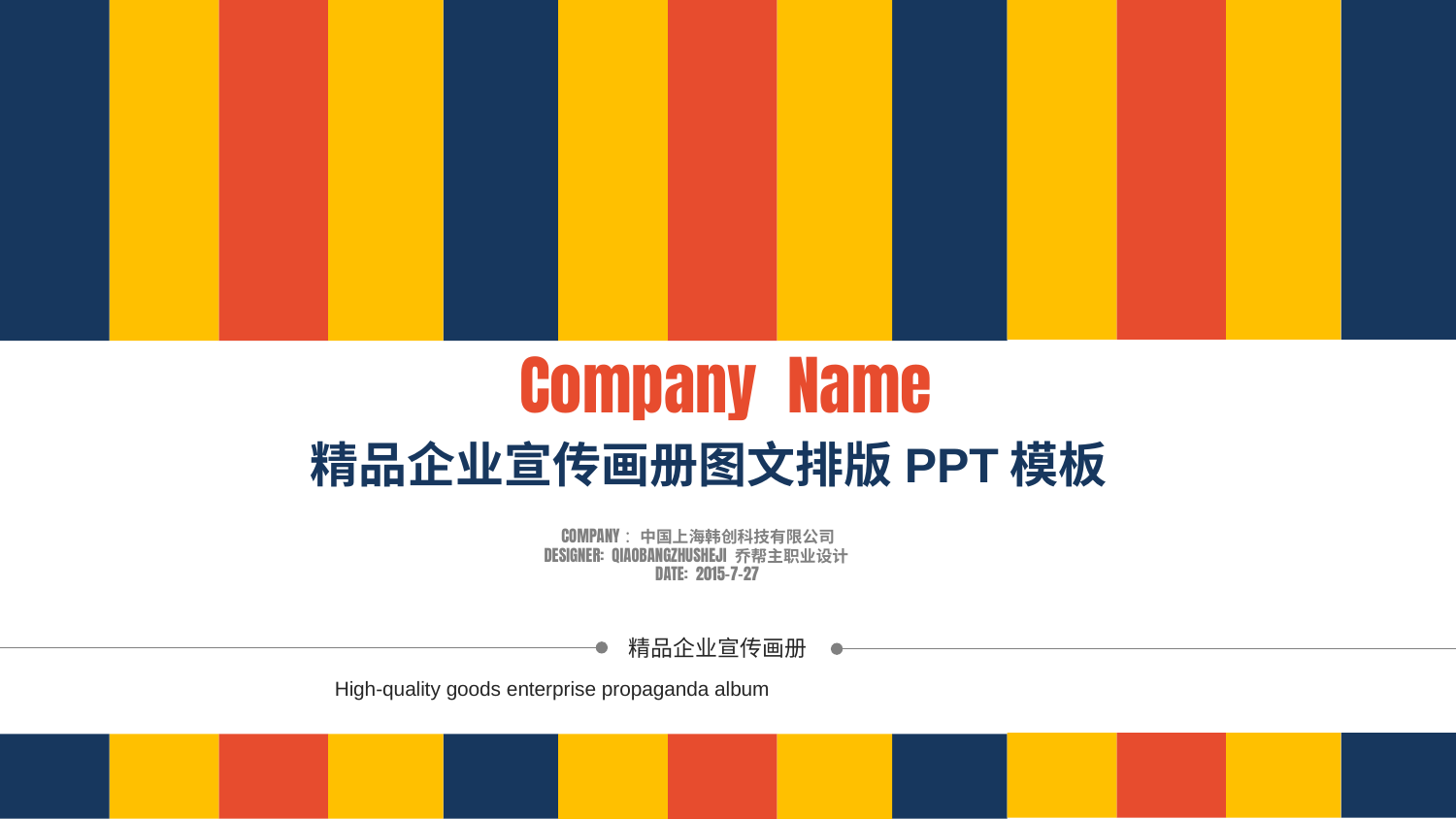

Company  Name
精品企业宣传画册图文排版PPT模板
COMPANY：中国上海韩创科技有限公司
DESIGNER:  QIAOBANGZHUSHEJI 乔帮主职业设计
DATE:  2015-7-27
精品企业宣传画册
High-quality goods enterprise propaganda album